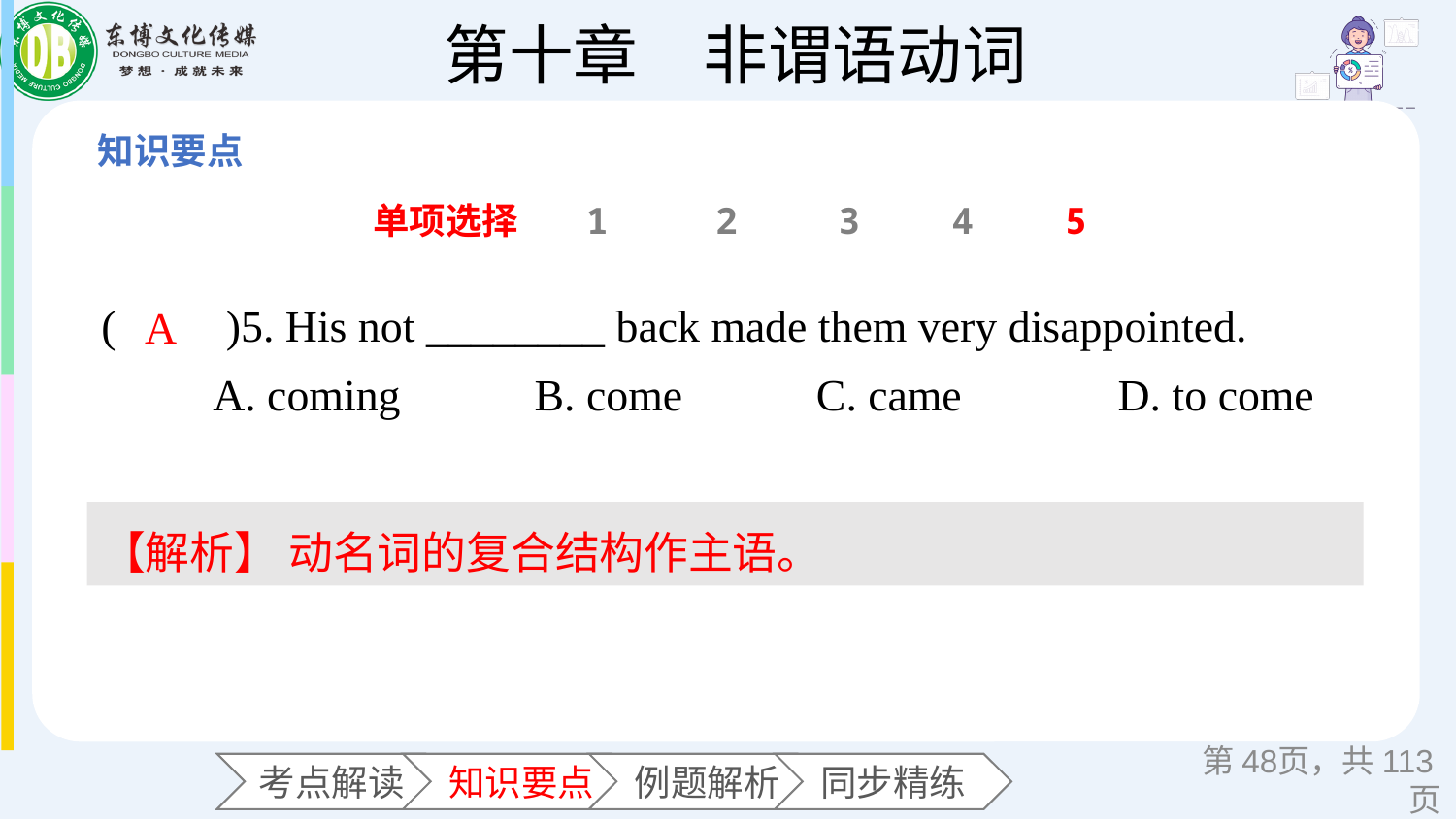

单项选择
1
2
3
4
5
(　　)5. His not ________ back made them very disappointed.
          A. coming            B. come            C. came              D. to come
A
【解析】 动名词的复合结构作主语。
第48页，共113页